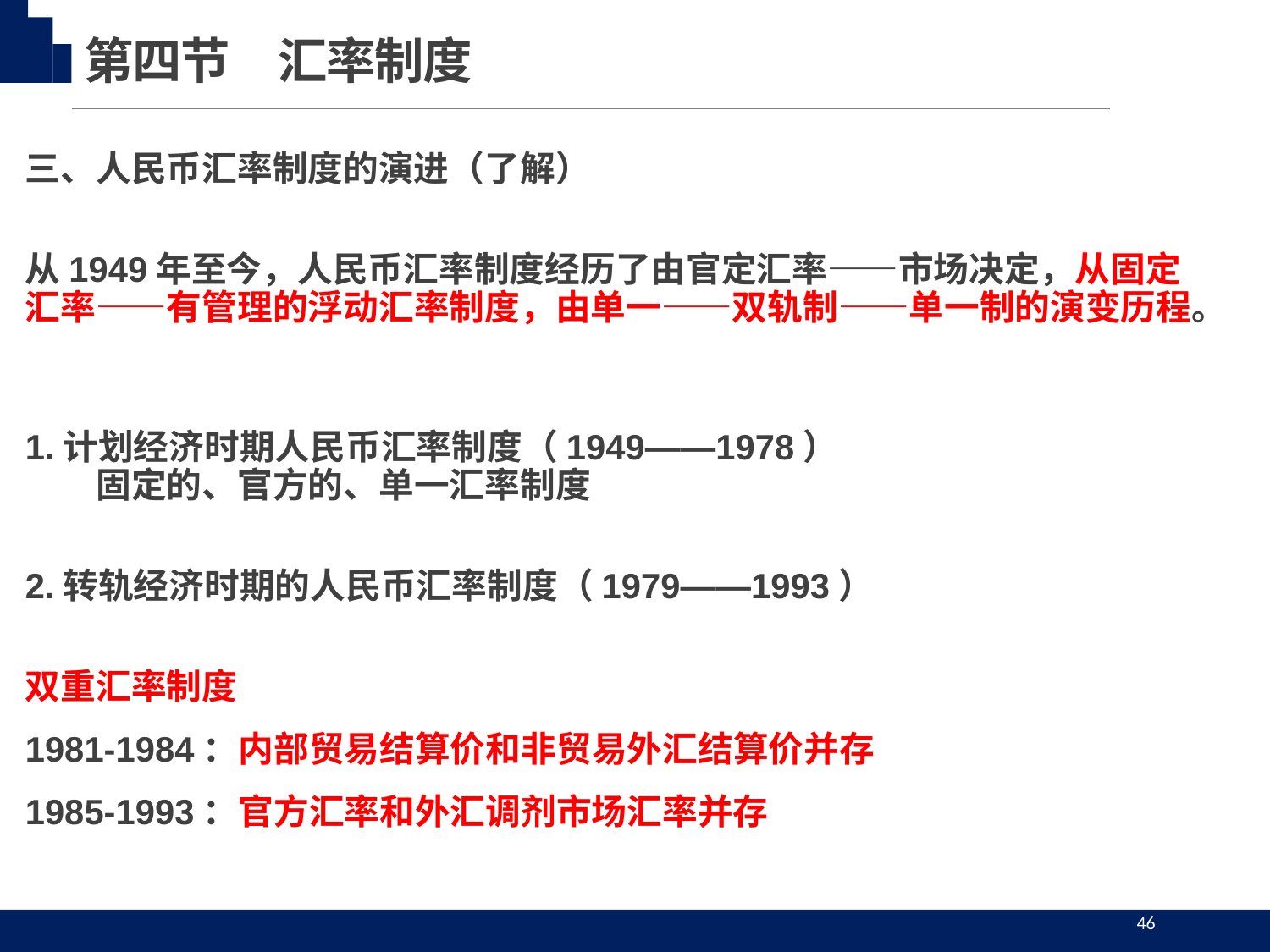

第四节　汇率制度
三、人民币汇率制度的演进（了解）
从1949年至今，人民币汇率制度经历了由官定汇率——市场决定，从固定汇率——有管理的浮动汇率制度，由单一——双轨制——单一制的演变历程。
1.计划经济时期人民币汇率制度（1949——1978）
　　固定的、官方的、单一汇率制度
2.转轨经济时期的人民币汇率制度（1979——1993）
双重汇率制度
1981-1984：内部贸易结算价和非贸易外汇结算价并存
1985-1993：官方汇率和外汇调剂市场汇率并存
46